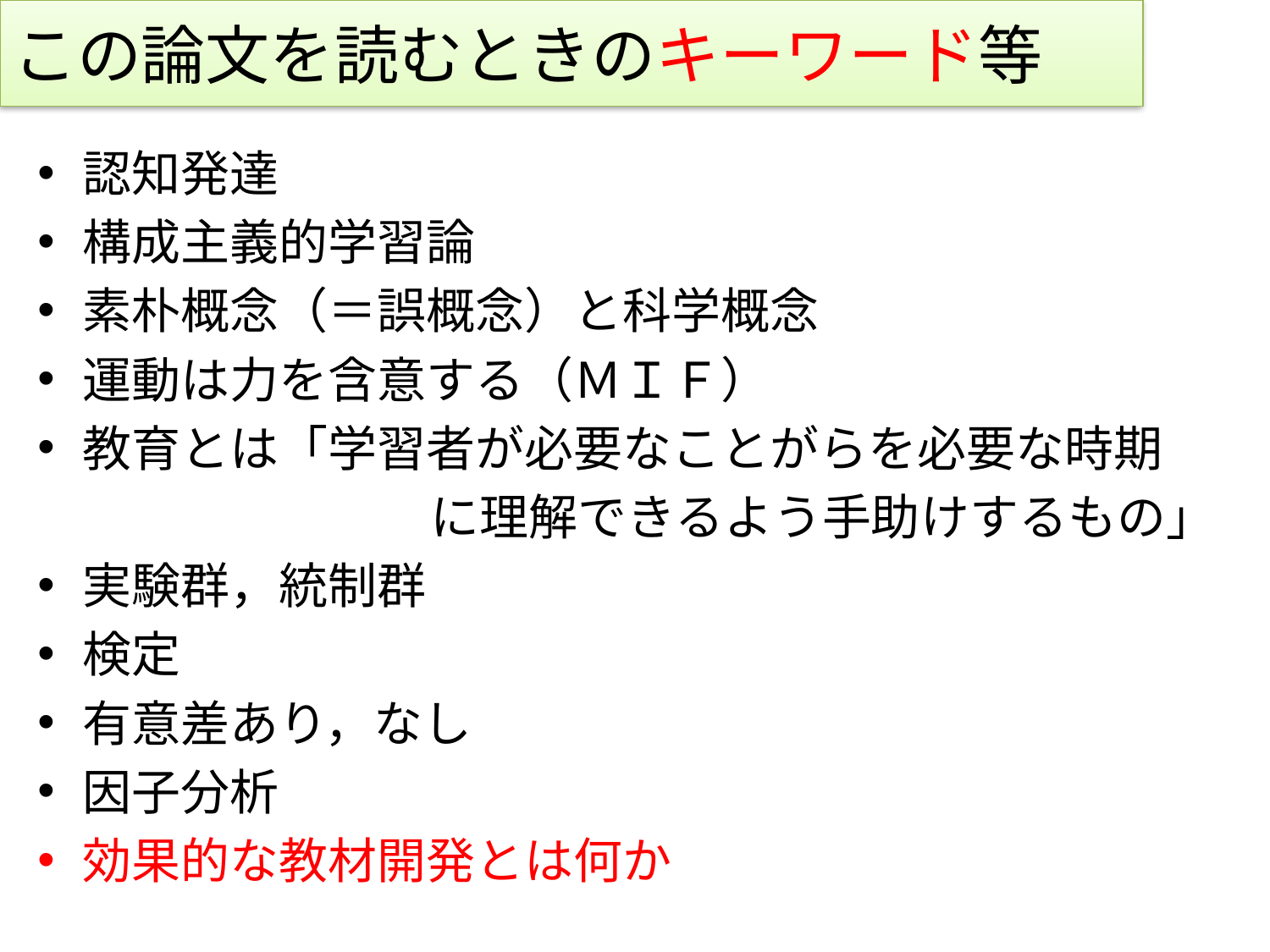

# この論文を読むときのキーワード等
認知発達
構成主義的学習論
素朴概念（＝誤概念）と科学概念
運動は力を含意する（ＭＩＦ）
教育とは「学習者が必要なことがらを必要な時期
　　　　　　　　に理解できるよう手助けするもの」
実験群，統制群
検定
有意差あり，なし
因子分析
効果的な教材開発とは何か